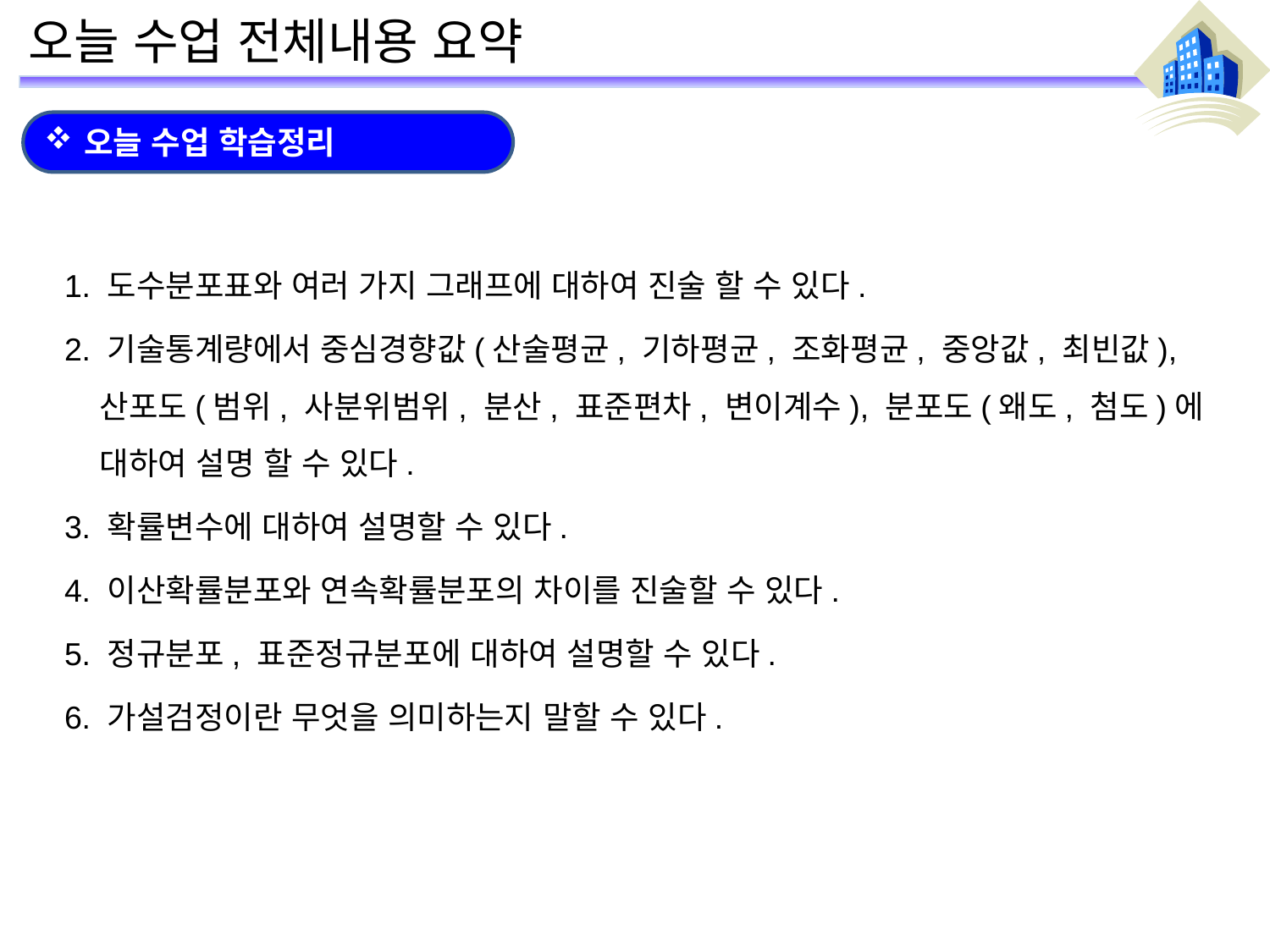

# 오늘 수업 전체내용 요약
오늘 수업 학습정리

   1. 도수분포표와 여러 가지 그래프에 대하여 진술 할 수 있다.
   2. 기술통계량에서 중심경향값(산술평균, 기하평균, 조화평균, 중앙값, 최빈값), 산포도(범위, 사분위범위, 분산, 표준편차, 변이계수), 분포도(왜도, 첨도)에 대하여 설명 할 수 있다.
   3. 확률변수에 대하여 설명할 수 있다.
   4. 이산확률분포와 연속확률분포의 차이를 진술할 수 있다.
   5. 정규분포, 표준정규분포에 대하여 설명할 수 있다.
   6. 가설검정이란 무엇을 의미하는지 말할 수 있다.